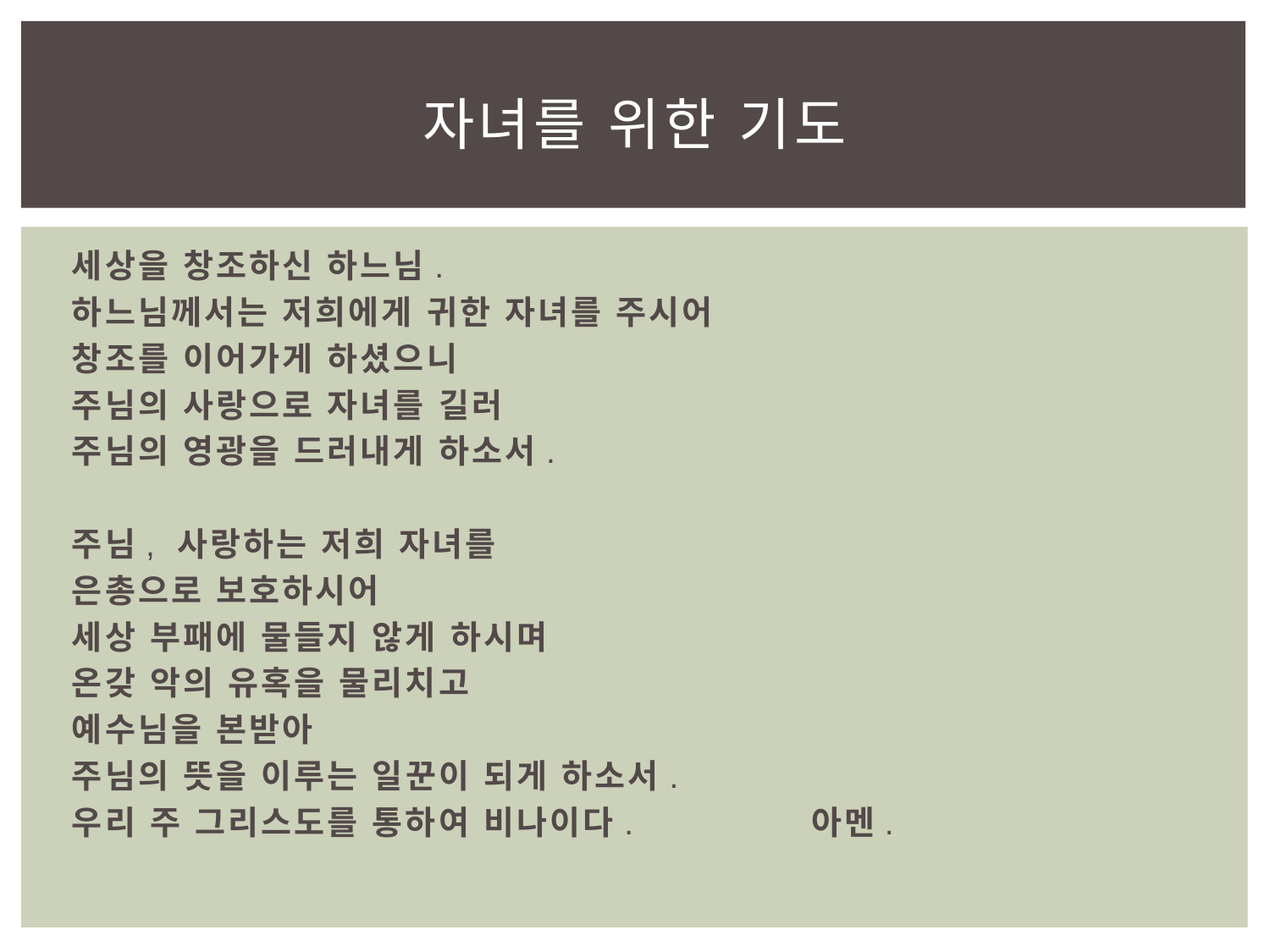

# 자녀를 위한 기도
세상을 창조하신 하느님.
하느님께서는 저희에게 귀한 자녀를 주시어
창조를 이어가게 하셨으니
주님의 사랑으로 자녀를 길러
주님의 영광을 드러내게 하소서.

주님, 사랑하는 저희 자녀를
은총으로 보호하시어
세상 부패에 물들지 않게 하시며
온갖 악의 유혹을 물리치고
예수님을 본받아
주님의 뜻을 이루는 일꾼이 되게 하소서.
우리 주 그리스도를 통하여 비나이다.              아멘.